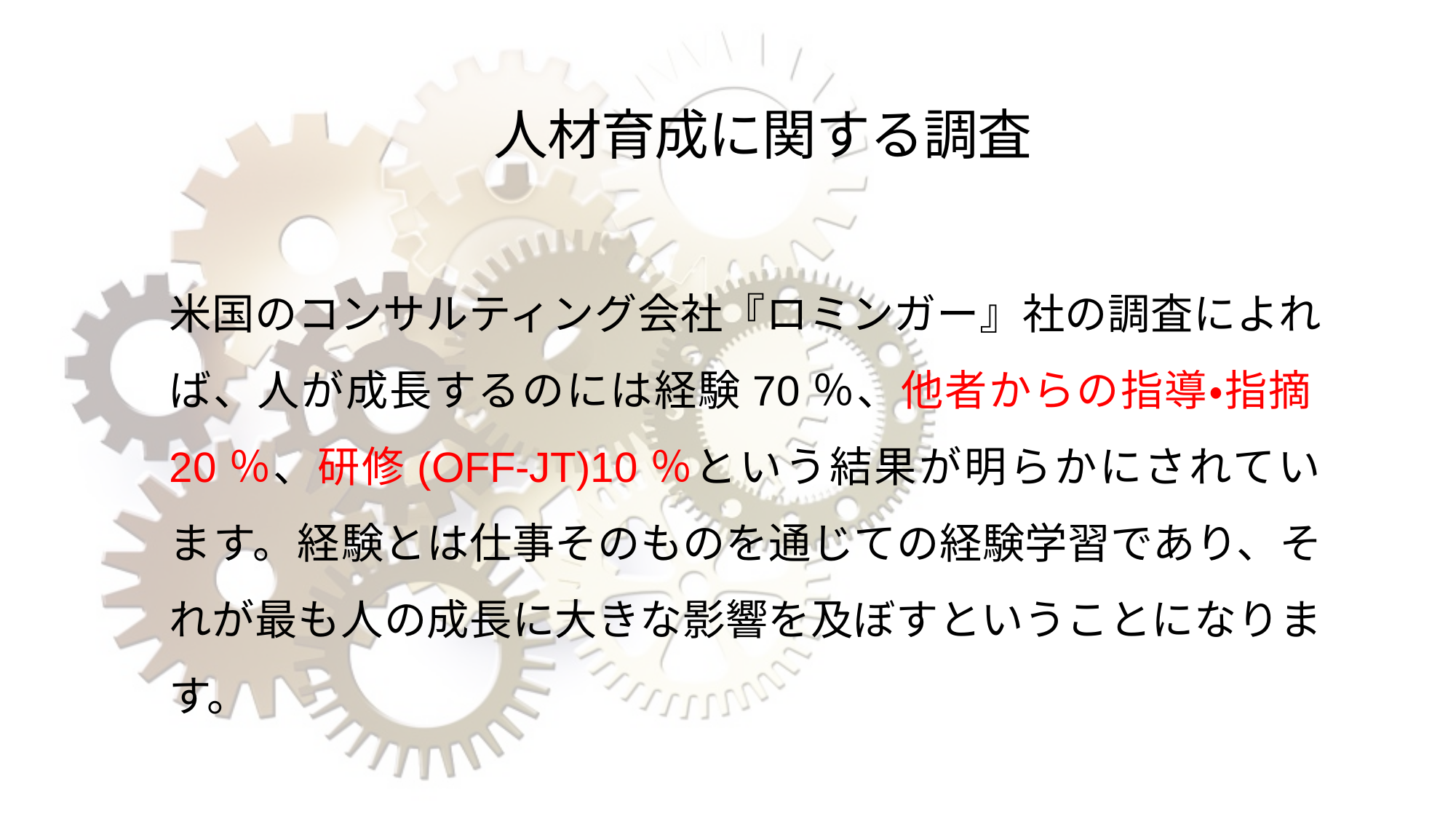

# 人材育成に関する調査
米国のコンサルティング会社『ロミンガー』社の調査によれば、人が成長するのには経験70％、他者からの指導・指摘20％、研修(OFF-JT)10％という結果が明らかにされています。経験とは仕事そのものを通じての経験学習であり、それが最も人の成長に大きな影響を及ぼすということになります。